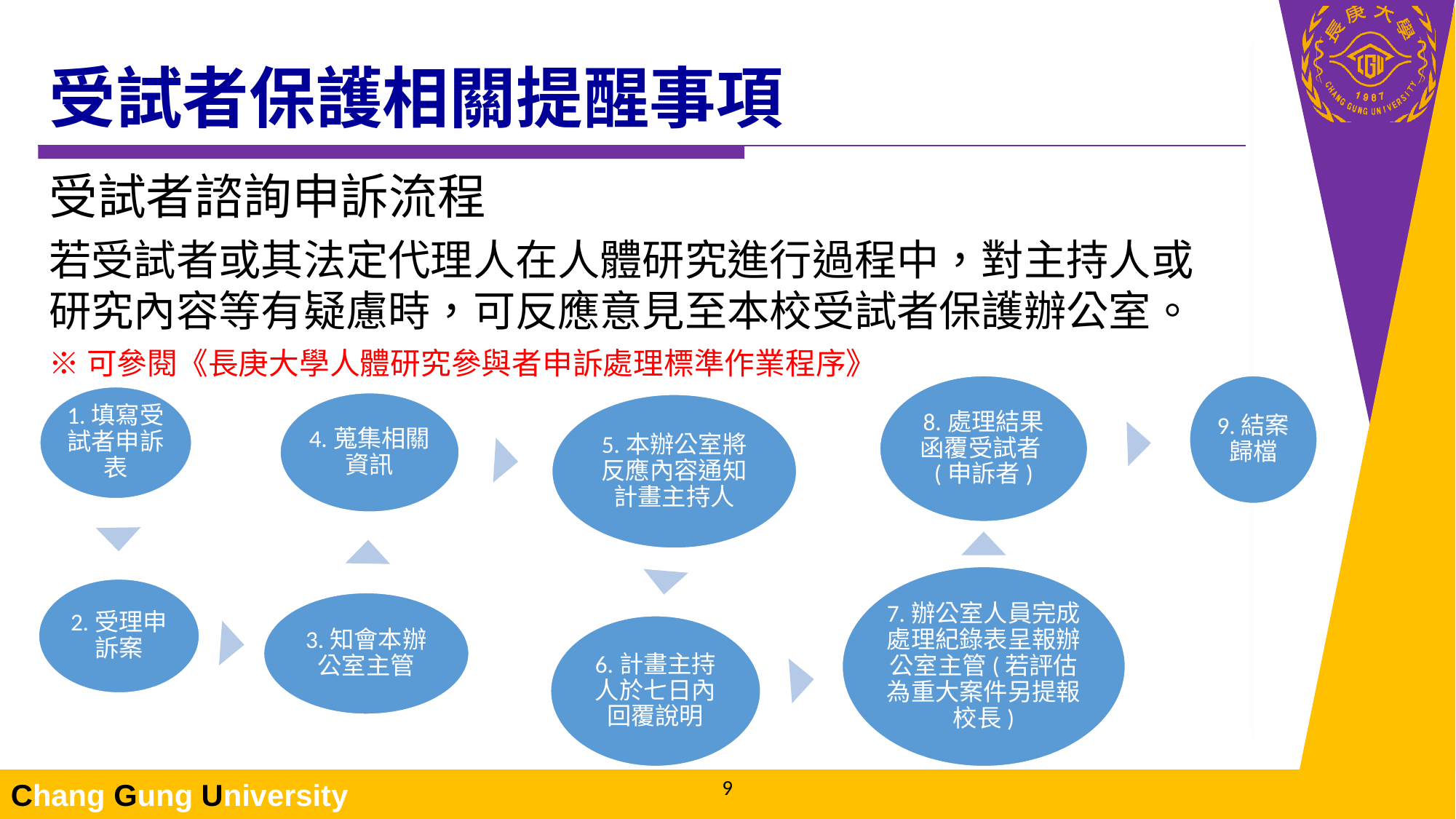

# 受試者保護相關提醒事項
受試者諮詢申訴流程
若受試者或其法定代理人在人體研究進行過程中，對主持人或研究內容等有疑慮時，可反應意見至本校受試者保護辦公室。
※可參閱《長庚大學人體研究參與者申訴處理標準作業程序》
1.填寫受試者申訴表
2.受理申訴案
3.知會本辦公室主管
4.蒐集相關資訊
5.本辦公室將反應內容通知計畫主持人
6.計畫主持人於七日內回覆說明
7.辦公室人員完成處理紀錄表呈報辦公室主管(若評估為重大案件另提報校長)
8.處理結果函覆受試者(申訴者)
9.結案歸檔
9